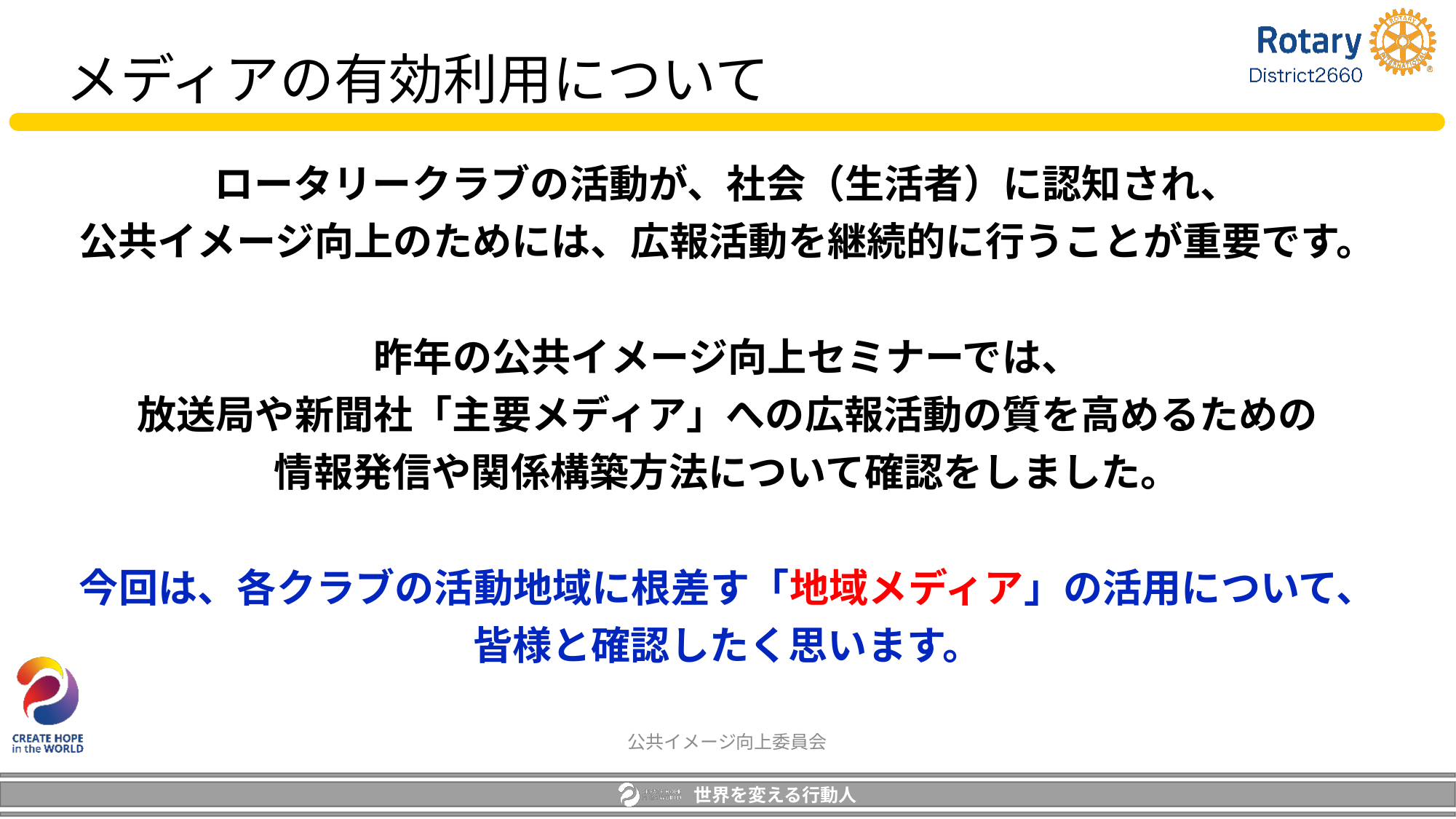

# メディアの有効利用について
ロータリークラブの活動が、社会（生活者）に認知され、
公共イメージ向上のためには、広報活動を継続的に行うことが重要です。

昨年の公共イメージ向上セミナーでは、
放送局や新聞社「主要メディア」への広報活動の質を高めるための
情報発信や関係構築方法について確認をしました。

今回は、各クラブの活動地域に根差す「地域メディア」の活用について、
皆様と確認したく思います。